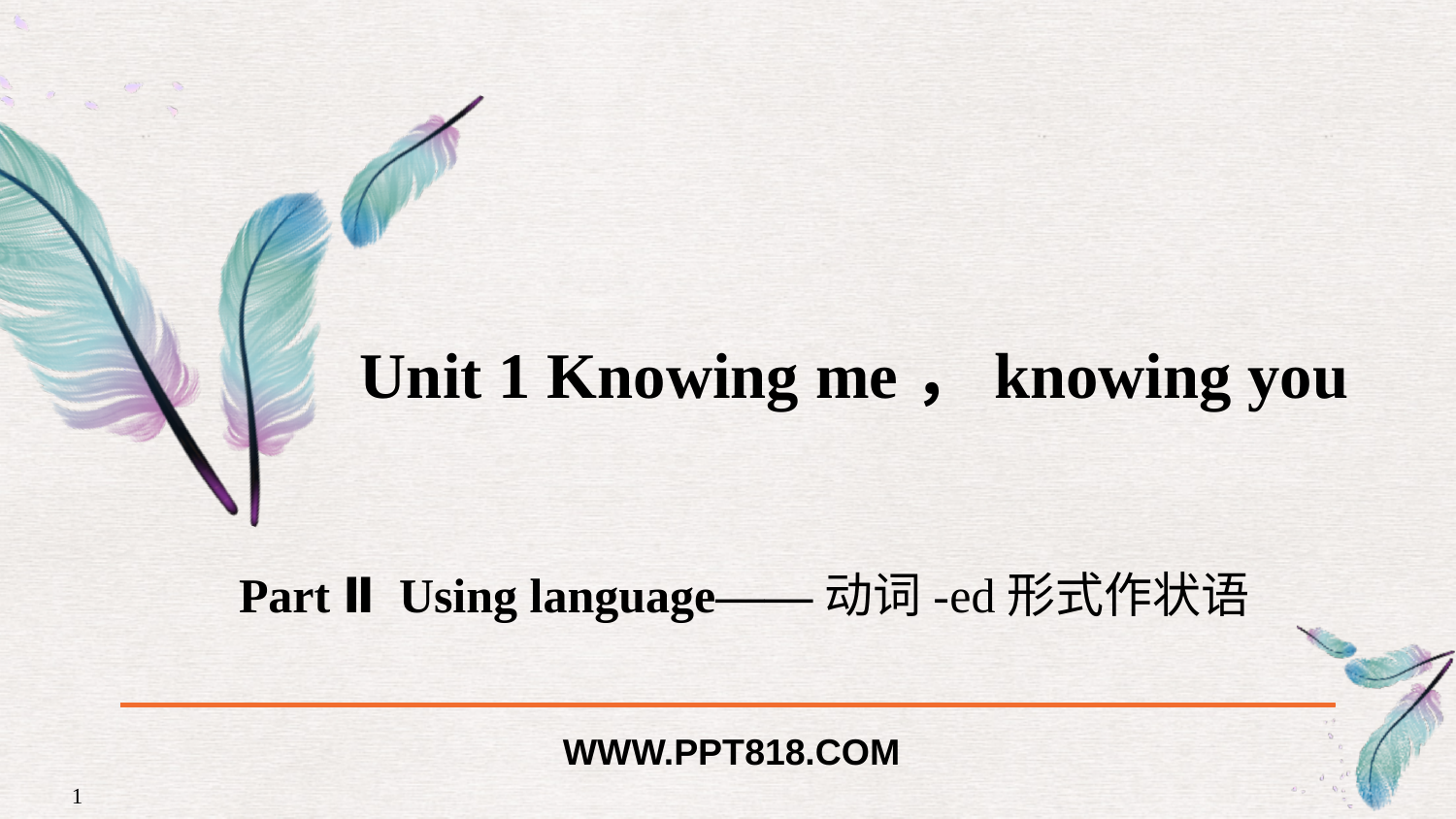

Unit 1 Knowing me，knowing you
Part Ⅱ  Using language——动词-ed形式作状语
WWW.PPT818.COM